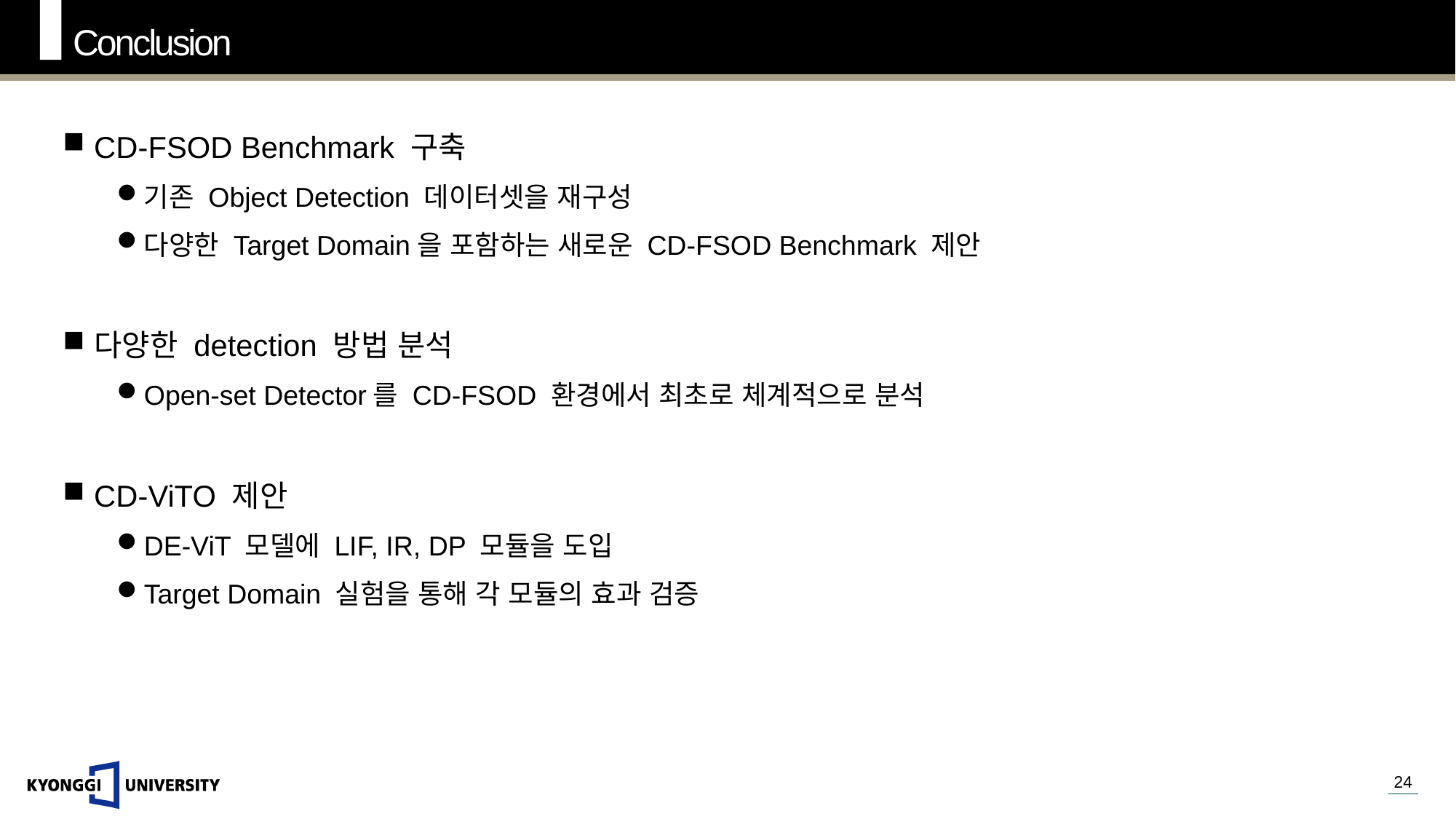

Conclusion
CD-FSOD Benchmark 구축
기존 Object Detection 데이터셋을 재구성
다양한 Target Domain을 포함하는 새로운 CD-FSOD Benchmark 제안

다양한 detection 방법 분석
Open-set Detector를 CD-FSOD 환경에서 최초로 체계적으로 분석

CD-ViTO 제안
DE-ViT 모델에 LIF, IR, DP 모듈을 도입
Target Domain 실험을 통해 각 모듈의 효과 검증